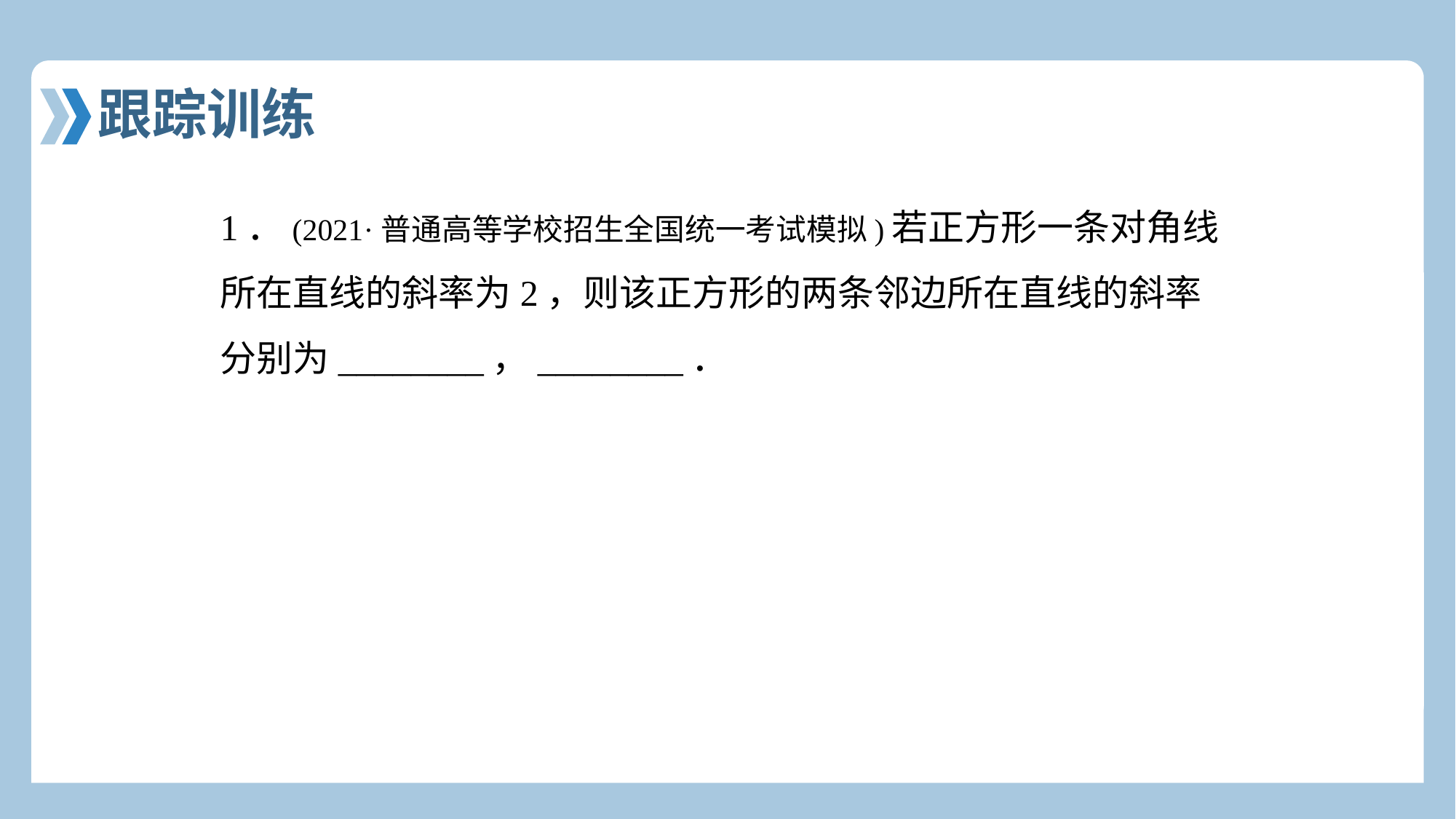

跟踪训练

1．(2021·普通高等学校招生全国统一考试模拟)若正方形一条对角线所在直线的斜率为2，则该正方形的两条邻边所在直线的斜率分别为________，________．